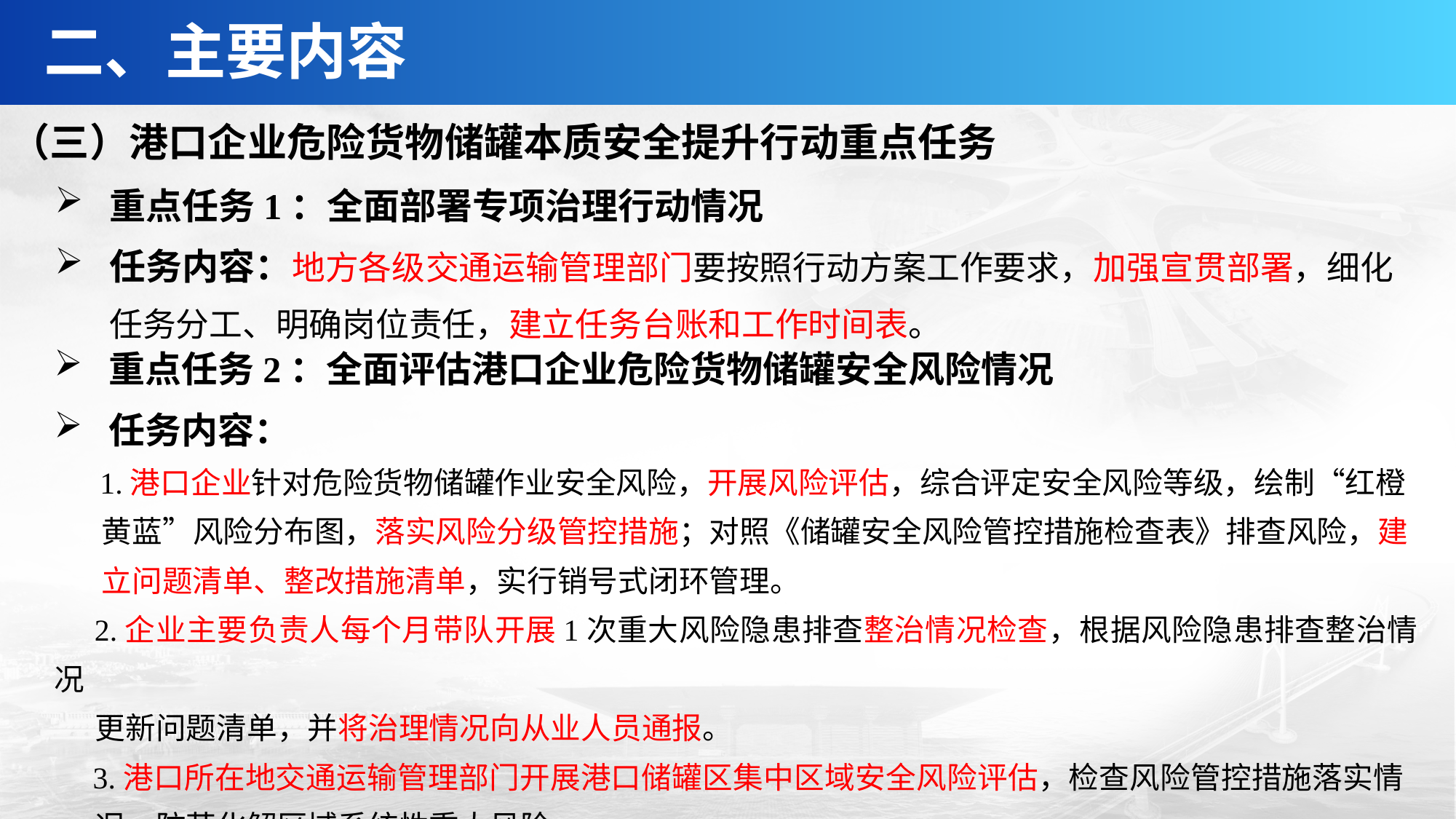

二、主要内容
（三）港口企业危险货物储罐本质安全提升行动重点任务
重点任务1：全面部署专项治理行动情况
任务内容：地方各级交通运输管理部门要按照行动方案工作要求，加强宣贯部署，细化任务分工、明确岗位责任，建立任务台账和工作时间表。

重点任务2：全面评估港口企业危险货物储罐安全风险情况
任务内容：
      1.港口企业针对危险货物储罐作业安全风险，开展风险评估，综合评定安全风险等级，绘制“红橙
      黄蓝”风险分布图，落实风险分级管控措施；对照《储罐安全风险管控措施检查表》排查风险，建
      立问题清单、整改措施清单，实行销号式闭环管理。
     2.企业主要负责人每个月带队开展1次重大风险隐患排查整治情况检查，根据风险隐患排查整治情况
     更新问题清单，并将治理情况向从业人员通报。
     3.港口所在地交通运输管理部门开展港口储罐区集中区域安全风险评估，检查风险管控措施落实情
     况，防范化解区域系统性重大风险。
13